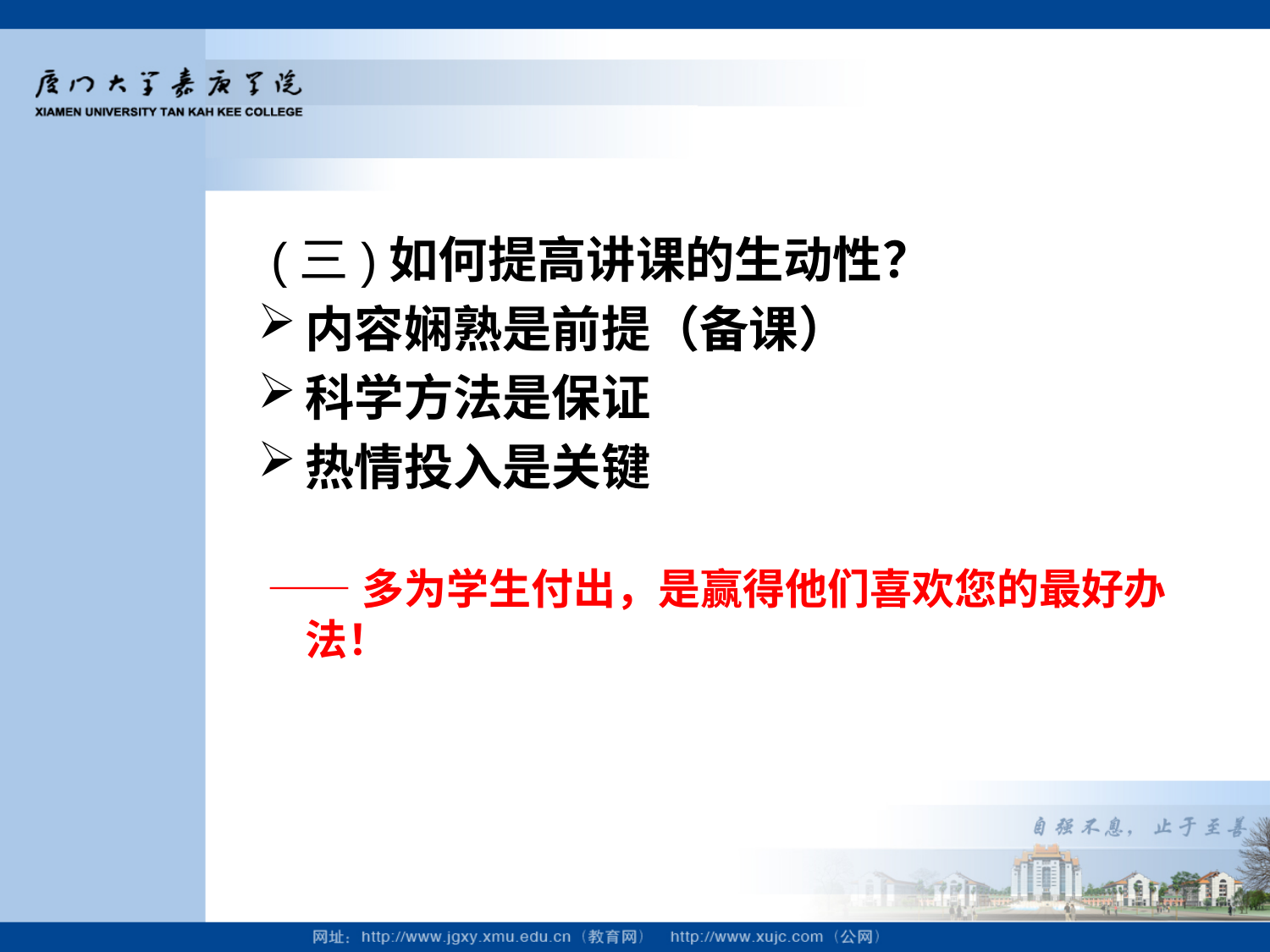

(三)如何提高讲课的生动性？
内容娴熟是前提（备课）
科学方法是保证
热情投入是关键

 ——多为学生付出，是赢得他们喜欢您的最好办法！